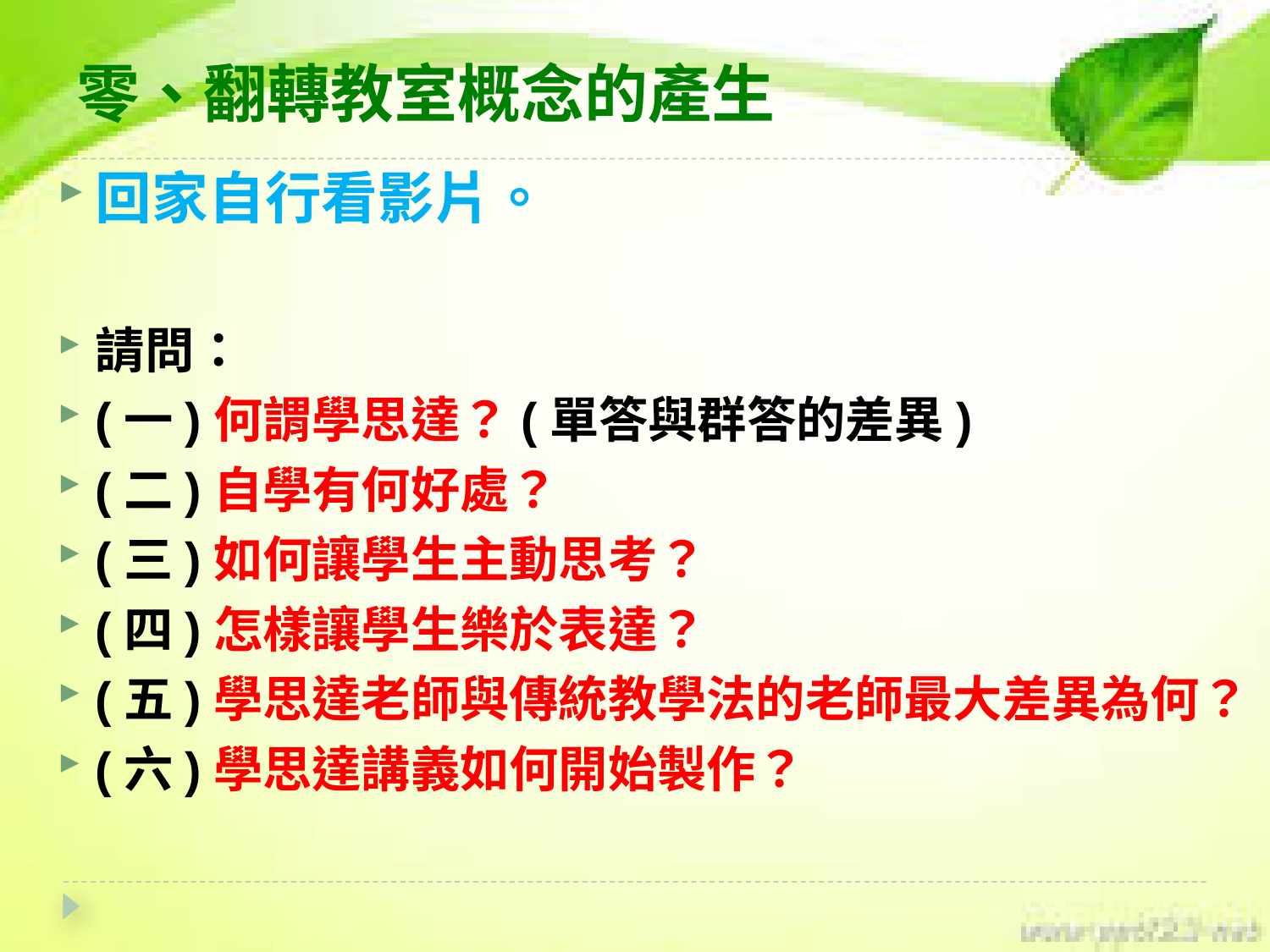

# 零、翻轉教室概念的產生
回家自行看影片。

請問：
(一)何謂學思達？(單答與群答的差異)
(二)自學有何好處？
(三)如何讓學生主動思考？
(四)怎樣讓學生樂於表達？
(五)學思達老師與傳統教學法的老師最大差異為何？
(六)學思達講義如何開始製作？